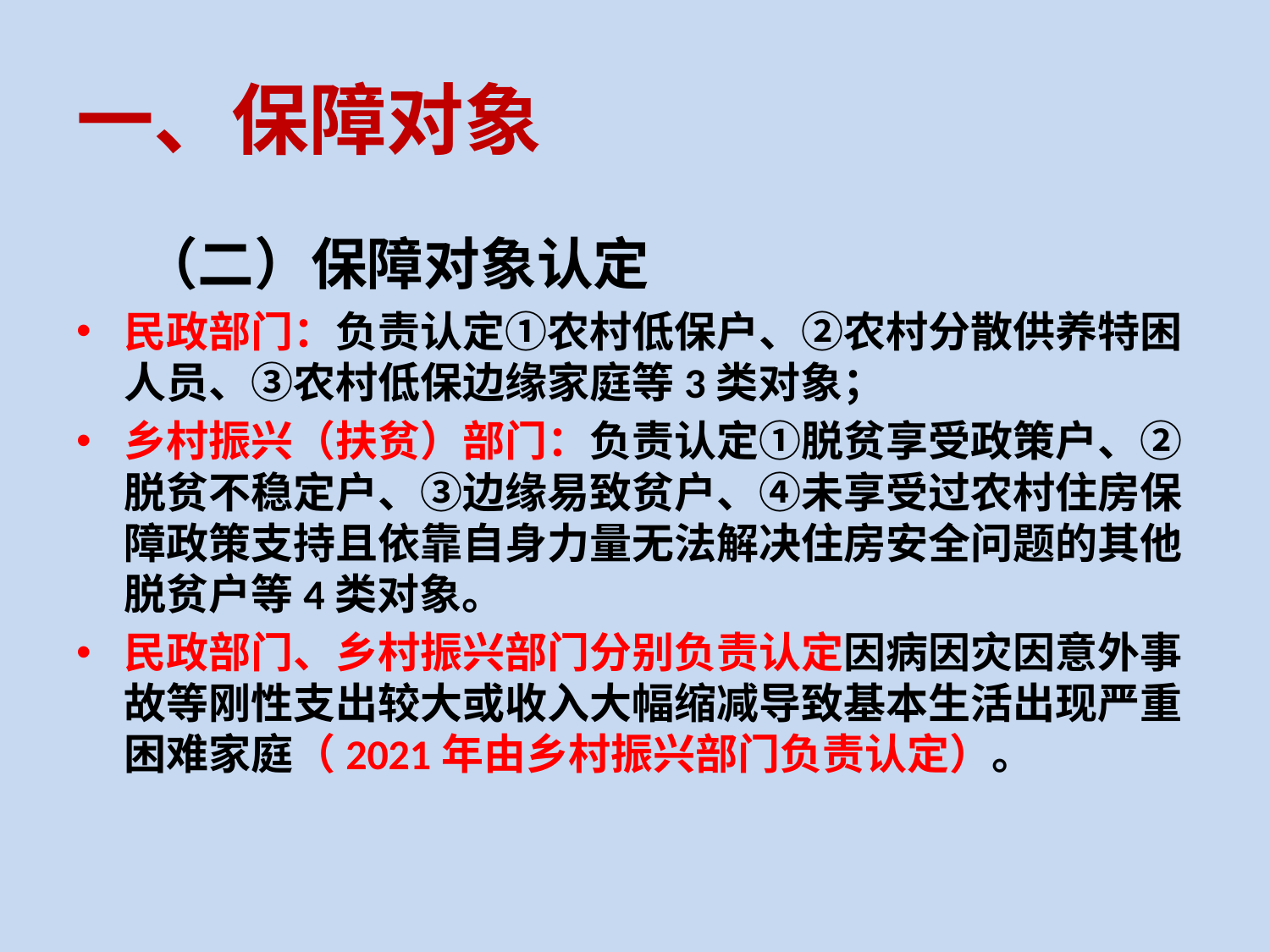

# 一、保障对象
    （二）保障对象认定
民政部门：负责认定①农村低保户、②农村分散供养特困人员、③农村低保边缘家庭等3类对象；
乡村振兴（扶贫）部门：负责认定①脱贫享受政策户、②脱贫不稳定户、③边缘易致贫户、④未享受过农村住房保障政策支持且依靠自身力量无法解决住房安全问题的其他脱贫户等4类对象。
民政部门、乡村振兴部门分别负责认定因病因灾因意外事故等刚性支出较大或收入大幅缩减导致基本生活出现严重困难家庭（2021年由乡村振兴部门负责认定）。